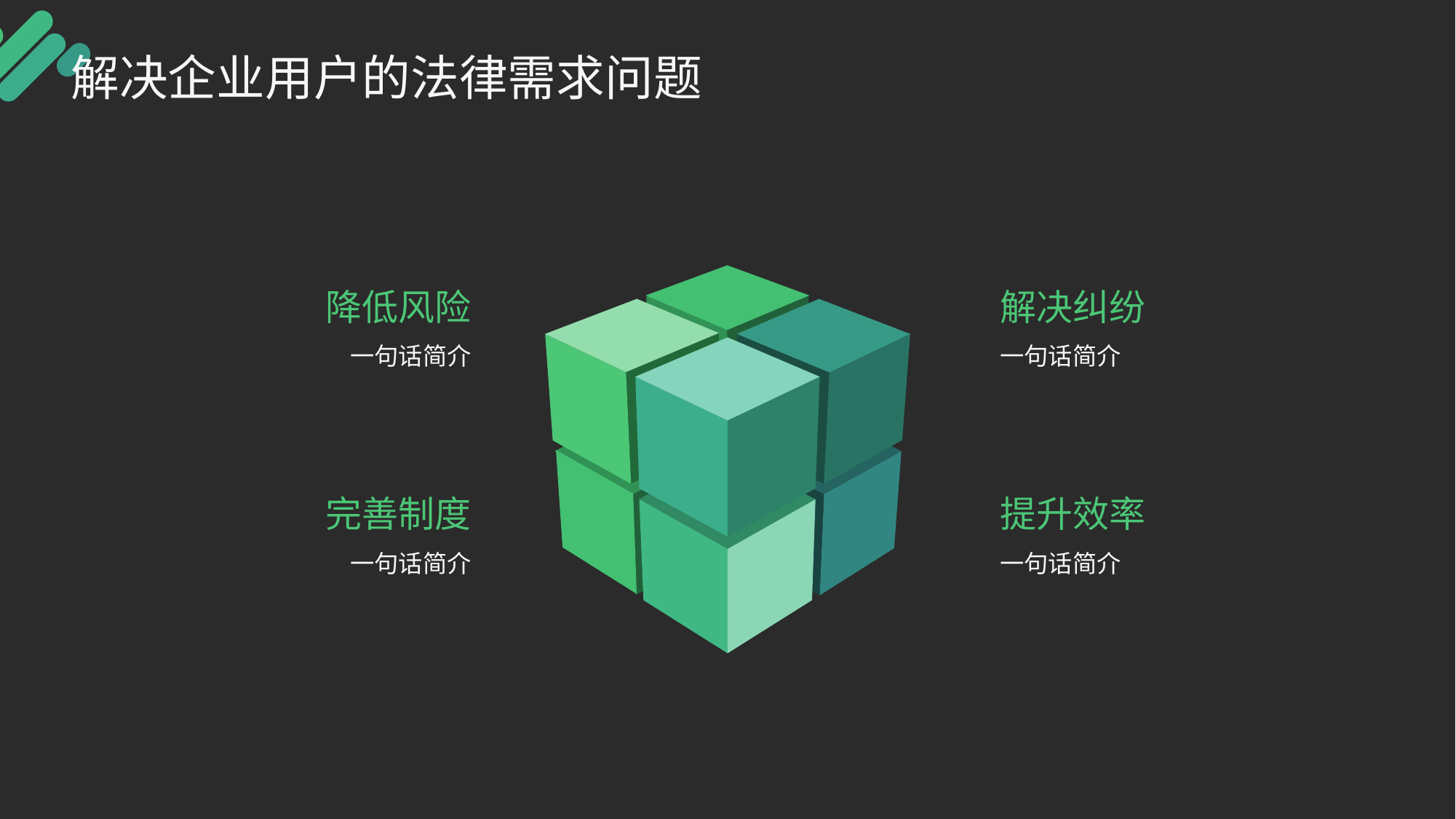

解决企业用户的法律需求问题

降低风险
一句话简介
解决纠纷
一句话简介

完善制度
一句话简介
提升效率
一句话简介